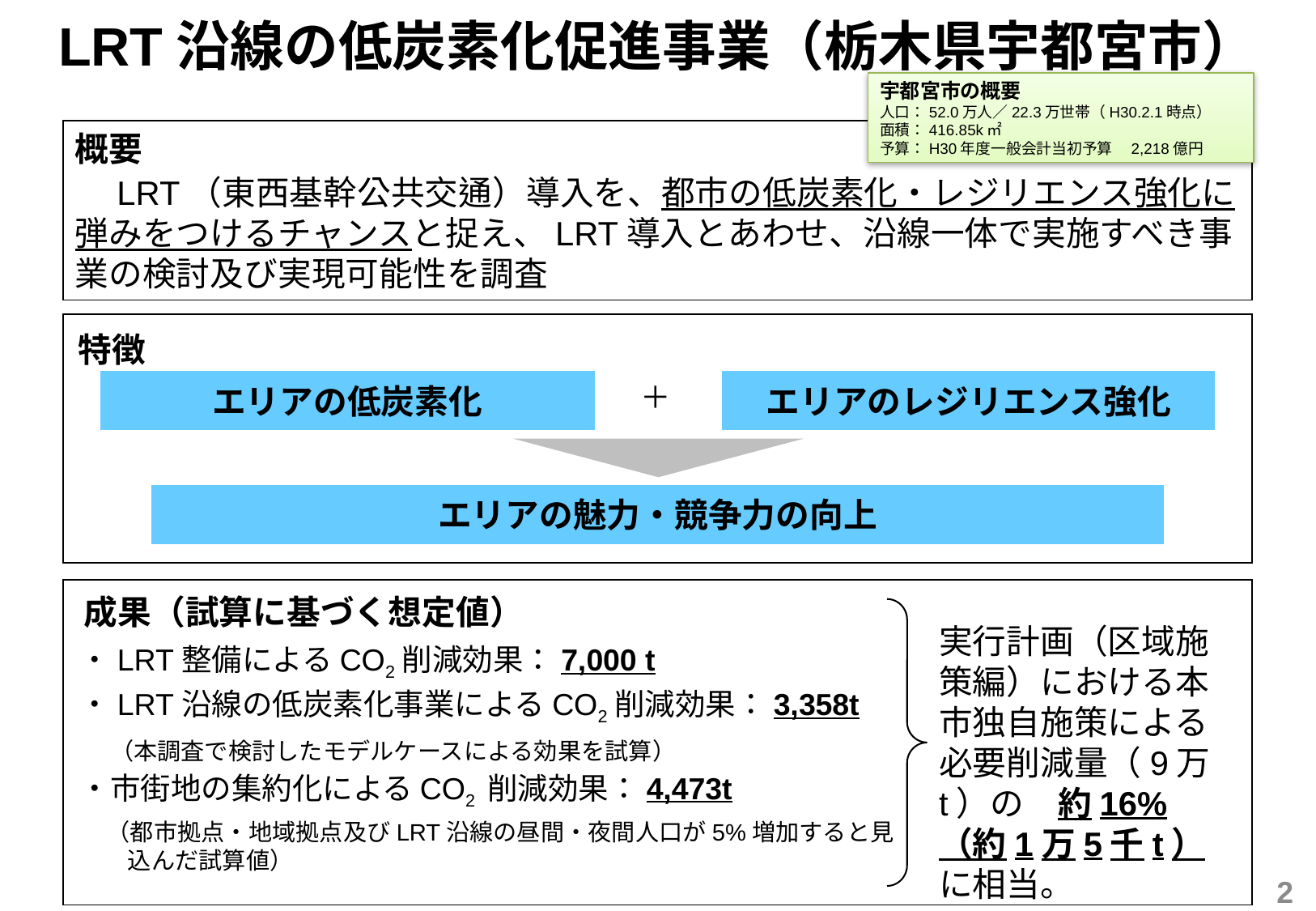

LRT沿線の低炭素化促進事業（栃木県宇都宮市）
宇都宮市の概要
人口：52.0万人／22.3万世帯（H30.2.1時点）
面積：416.85k㎡
予算：H30年度一般会計当初予算　2,218億円
概要
　LRT（東西基幹公共交通）導入を、都市の低炭素化・レジリエンス強化に弾みをつけるチャンスと捉え、LRT導入とあわせ、沿線一体で実施すべき事業の検討及び実現可能性を調査

特徴

エリアの低炭素化
エリアのレジリエンス強化
＋

エリアの魅力・競争力の向上

成果（試算に基づく想定値）

実行計画（区域施策編）における本市独自施策による必要削減量（9万t）の　約16%（約1万5千t）に相当。
・LRT整備によるCO2削減効果：7,000 t
・LRT沿線の低炭素化事業によるCO2削減効果：3,358t
　（本調査で検討したモデルケースによる効果を試算）
・市街地の集約化によるCO2 削減効果：4,473t
　（都市拠点・地域拠点及びLRT沿線の昼間・夜間人口が5%増加すると見込んだ試算値）
2